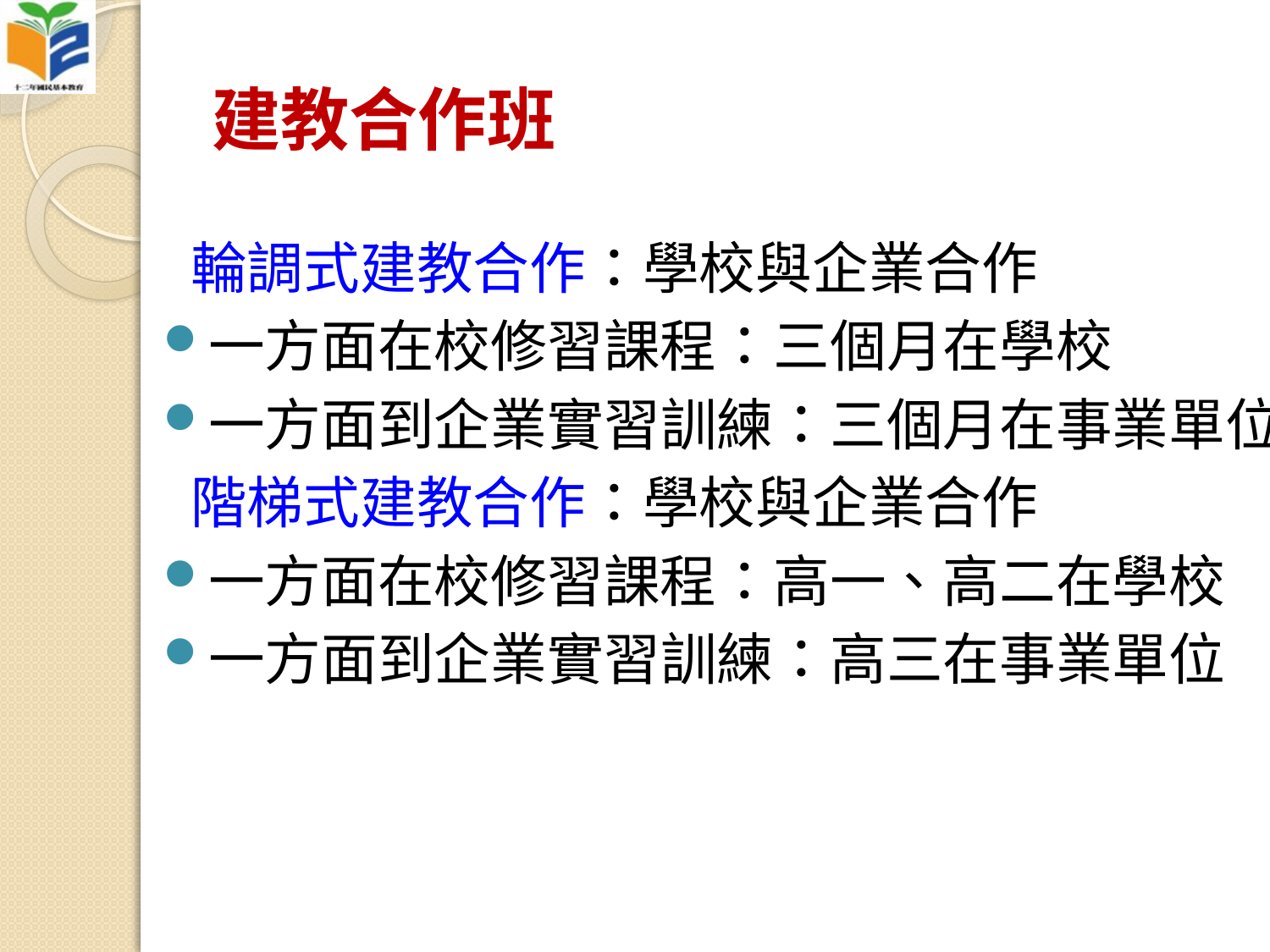

# 建教合作班
  輪調式建教合作：學校與企業合作
一方面在校修習課程：三個月在學校
一方面到企業實習訓練：三個月在事業單位
  階梯式建教合作：學校與企業合作
一方面在校修習課程：高一、高二在學校
一方面到企業實習訓練：高三在事業單位